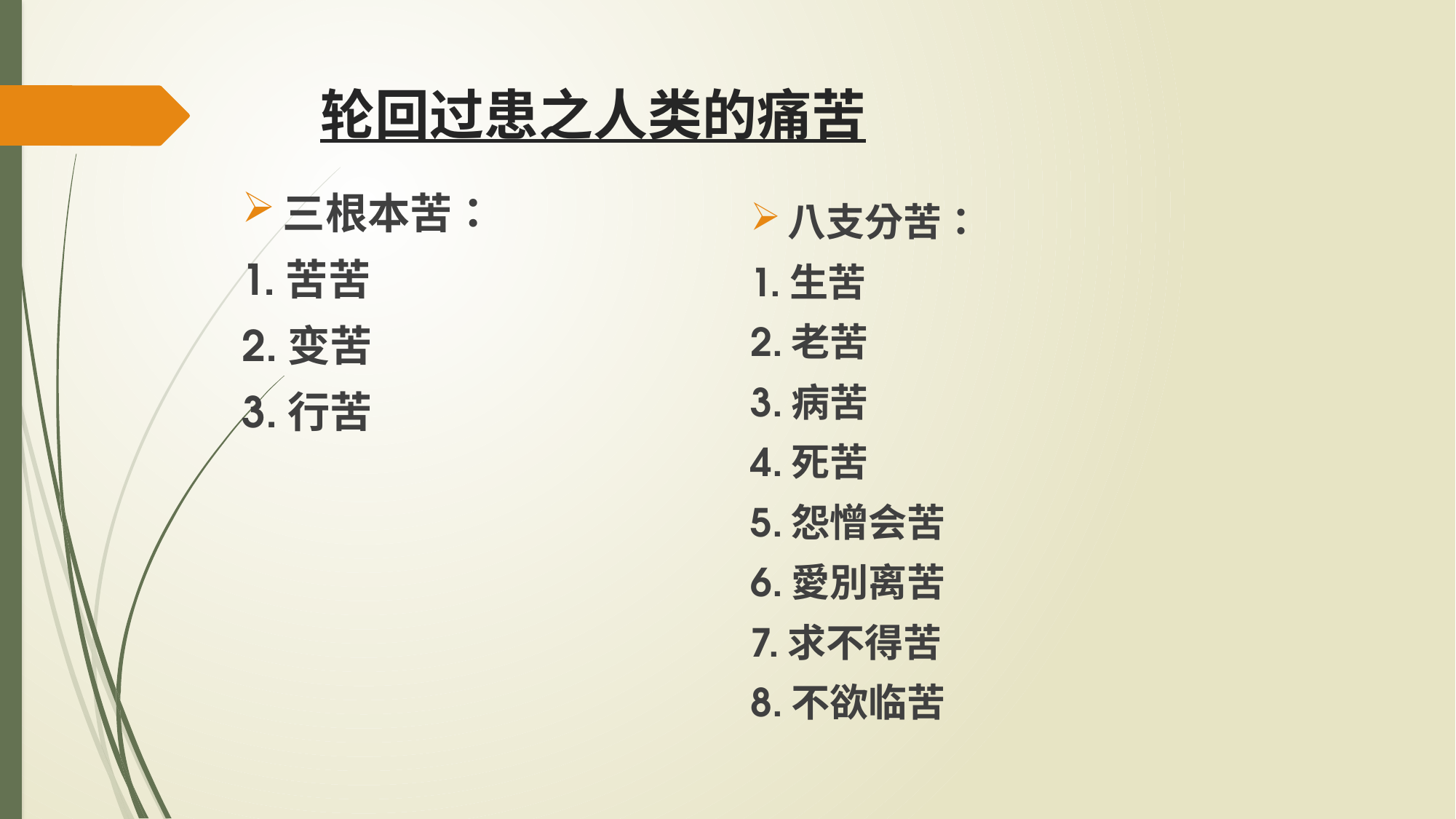

# 轮回过患之人类的痛苦
三根本苦：
1.苦苦
2.变苦
3.行苦

八支分苦：
1.生苦
2.老苦
3.病苦
4.死苦
5.怨憎会苦
6.愛別离苦
7.求不得苦
8.不欲临苦